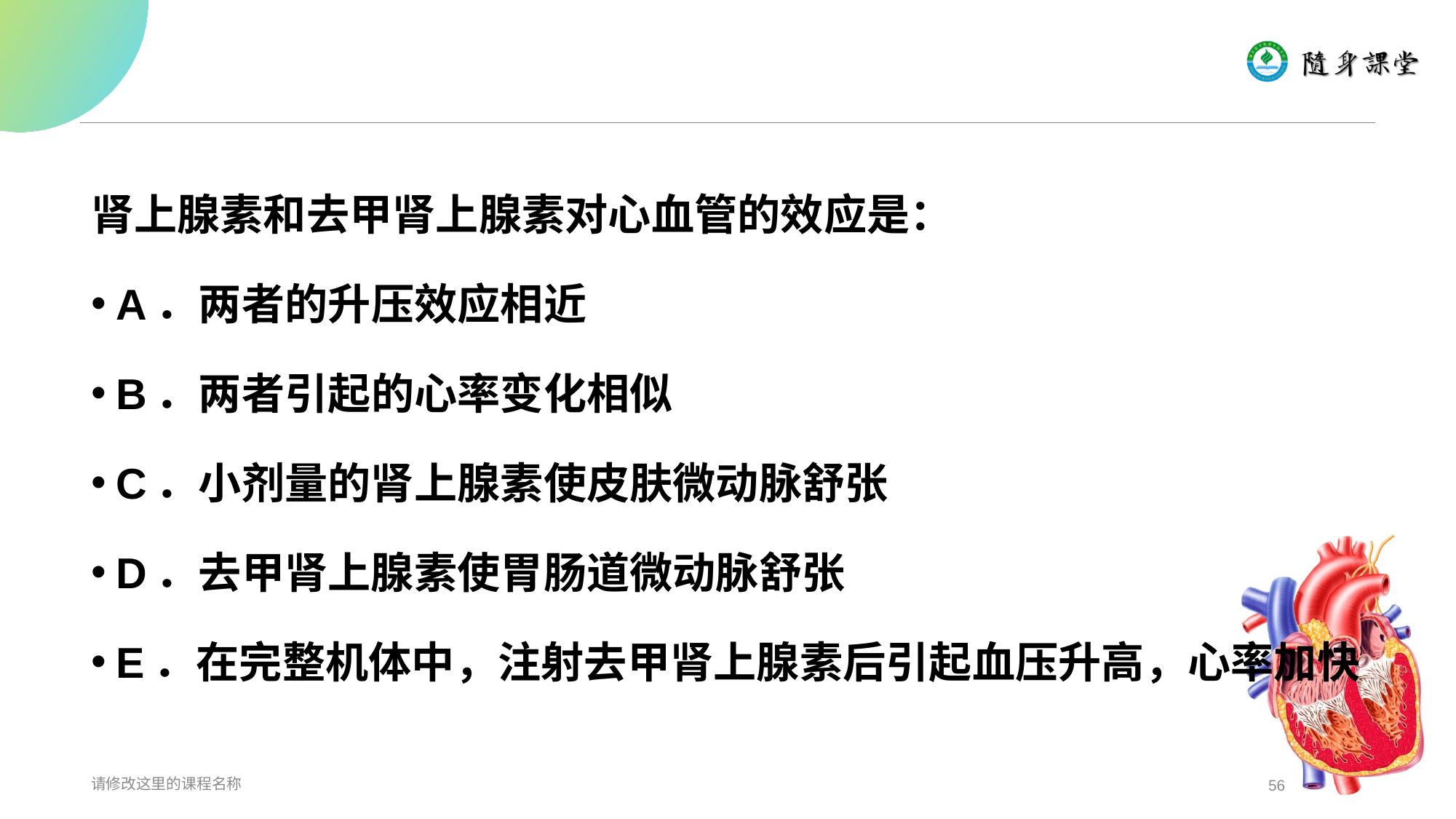

#
肾上腺素和去甲肾上腺素对心血管的效应是：
A．两者的升压效应相近
B．两者引起的心率变化相似
C．小剂量的肾上腺素使皮肤微动脉舒张
D．去甲肾上腺素使胃肠道微动脉舒张
E．在完整机体中，注射去甲肾上腺素后引起血压升高，心率加快
请修改这里的课程名称
56